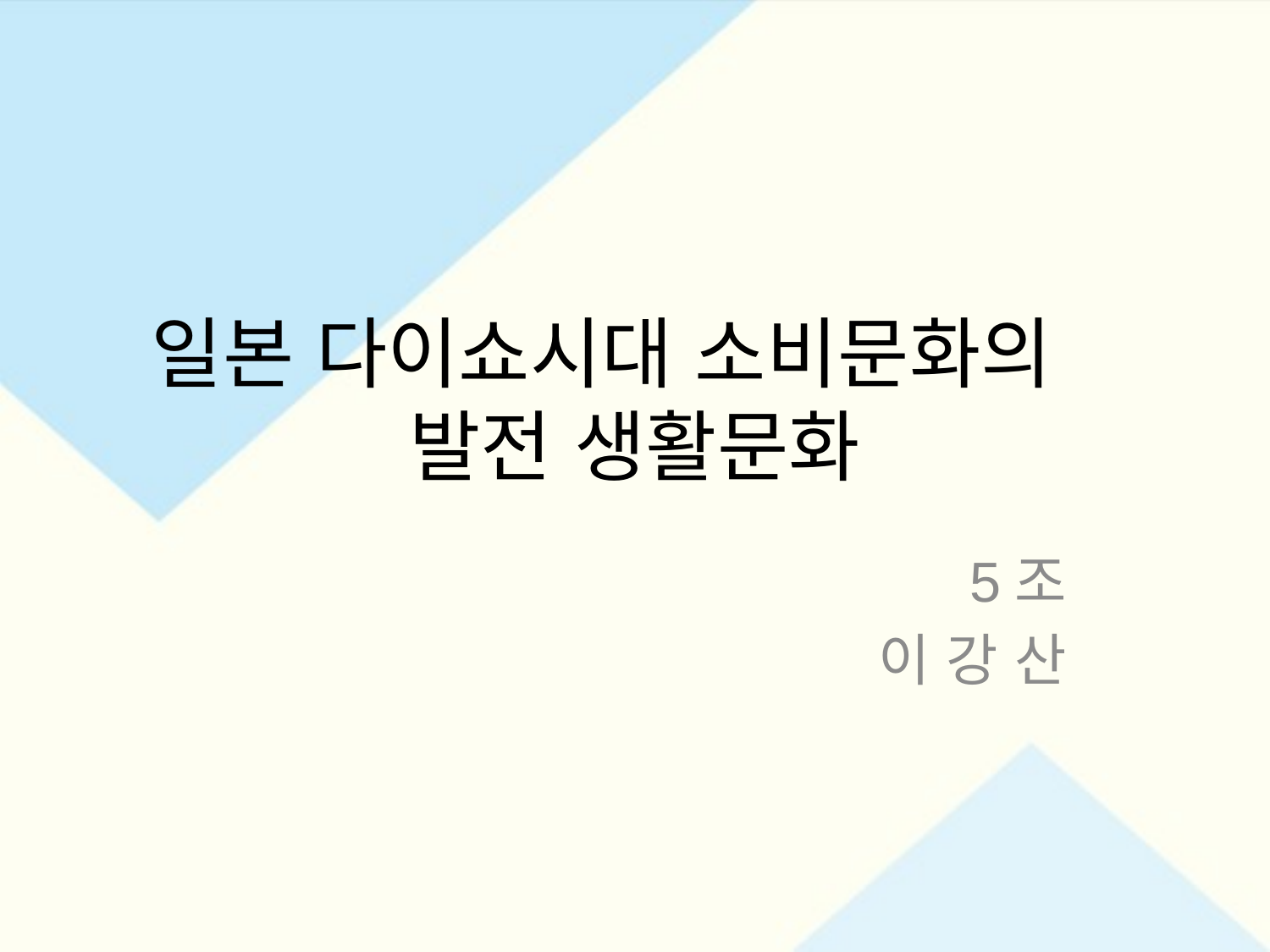

# 일본 다이쇼시대 소비문화의    발전 생활문화
5조
이 강 산